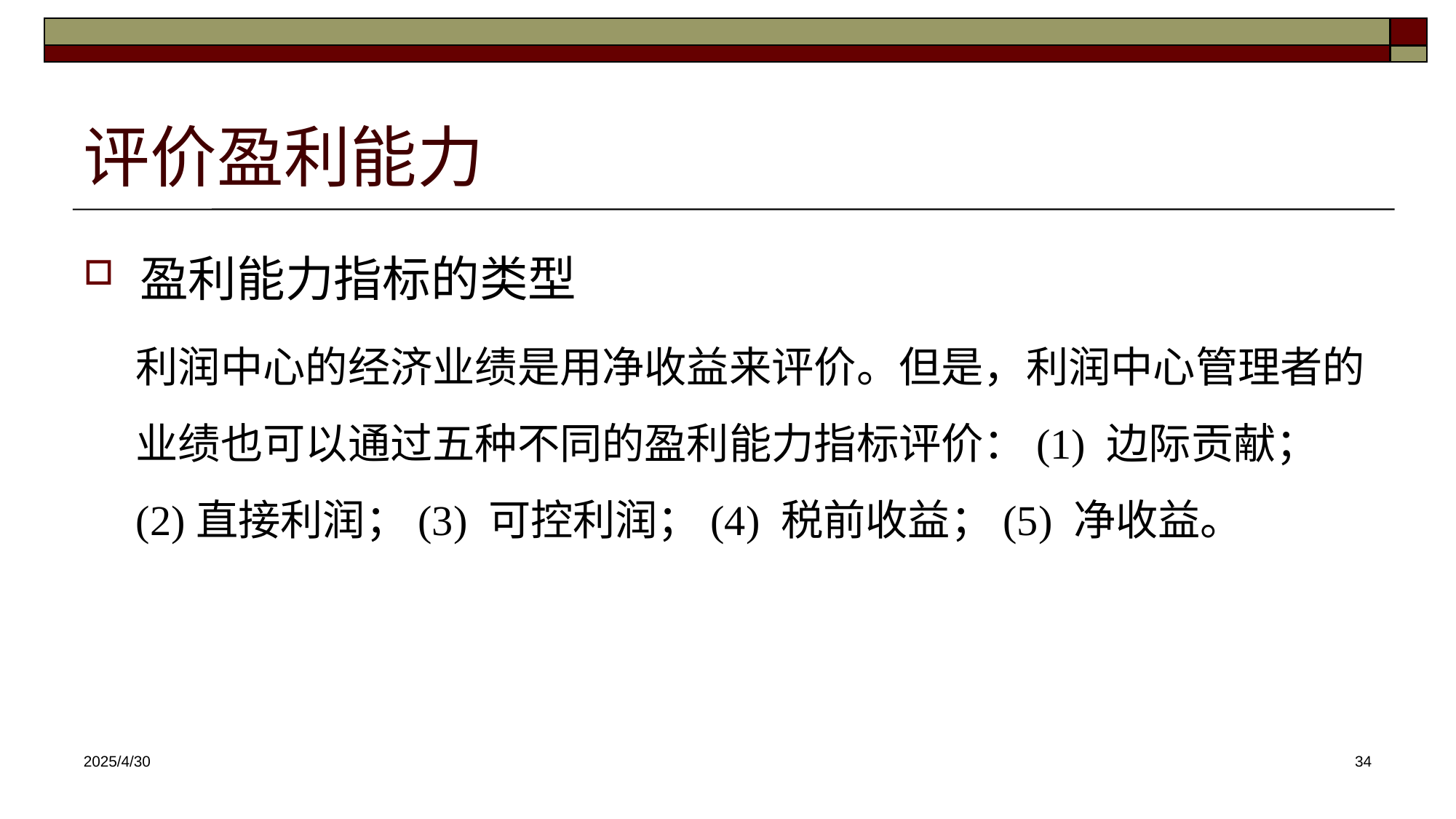

# 评价盈利能力
盈利能力指标的类型
利润中心的经济业绩是用净收益来评价。但是，利润中心管理者的业绩也可以通过五种不同的盈利能力指标评价：(1) 边际贡献；(2)直接利润；(3) 可控利润；(4) 税前收益；(5) 净收益。

2025/4/30
34